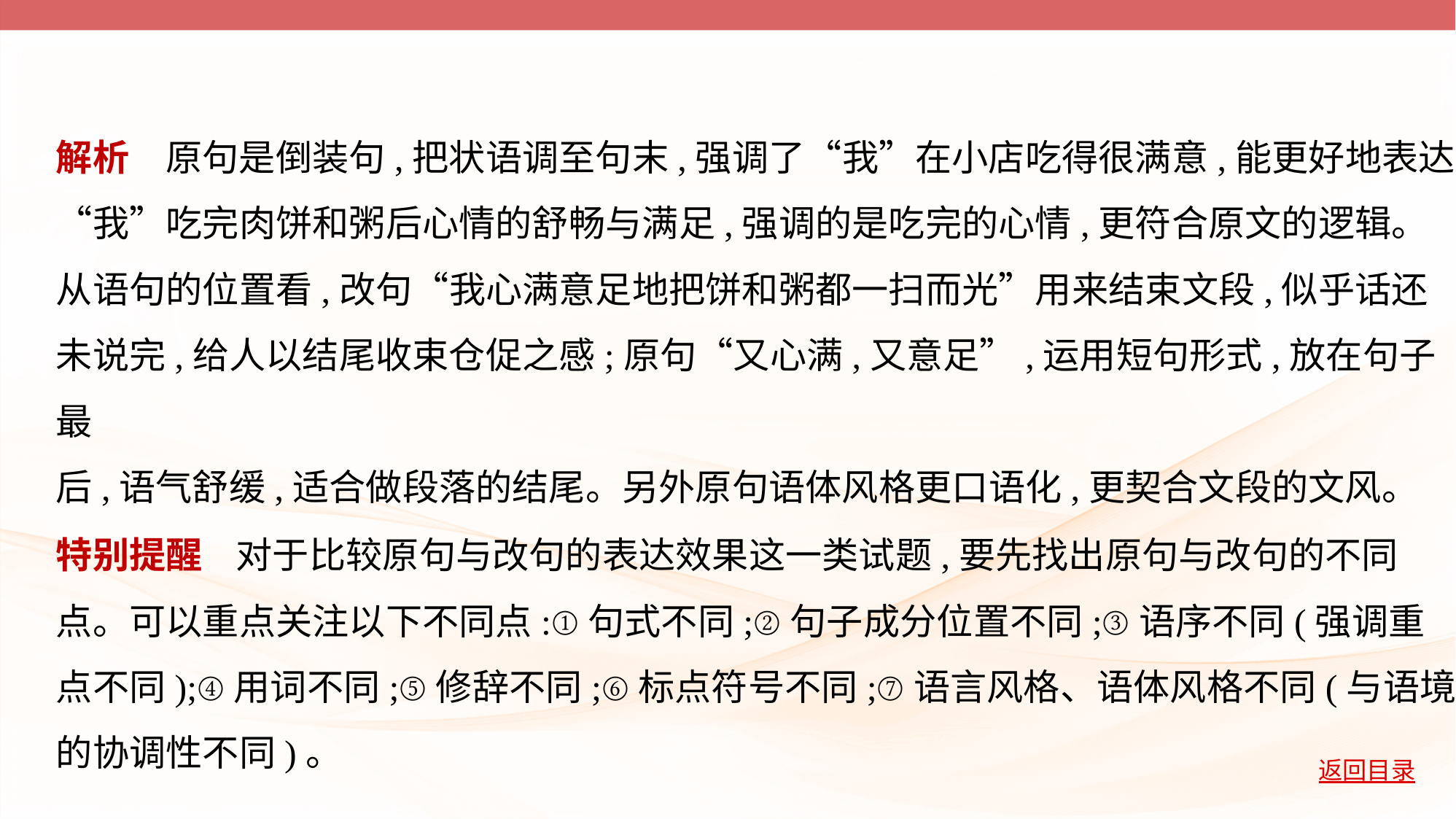

解析　原句是倒装句,把状语调至句末,强调了“我”在小店吃得很满意,能更好地表达
“我”吃完肉饼和粥后心情的舒畅与满足,强调的是吃完的心情,更符合原文的逻辑。
从语句的位置看,改句“我心满意足地把饼和粥都一扫而光”用来结束文段,似乎话还
未说完,给人以结尾收束仓促之感;原句“又心满,又意足”,运用短句形式,放在句子最
后,语气舒缓,适合做段落的结尾。另外原句语体风格更口语化,更契合文段的文风。
特别提醒    对于比较原句与改句的表达效果这一类试题,要先找出原句与改句的不同
点。可以重点关注以下不同点:①句式不同;②句子成分位置不同;③语序不同(强调重
点不同);④用词不同;⑤修辞不同;⑥标点符号不同;⑦语言风格、语体风格不同(与语境
的协调性不同)。